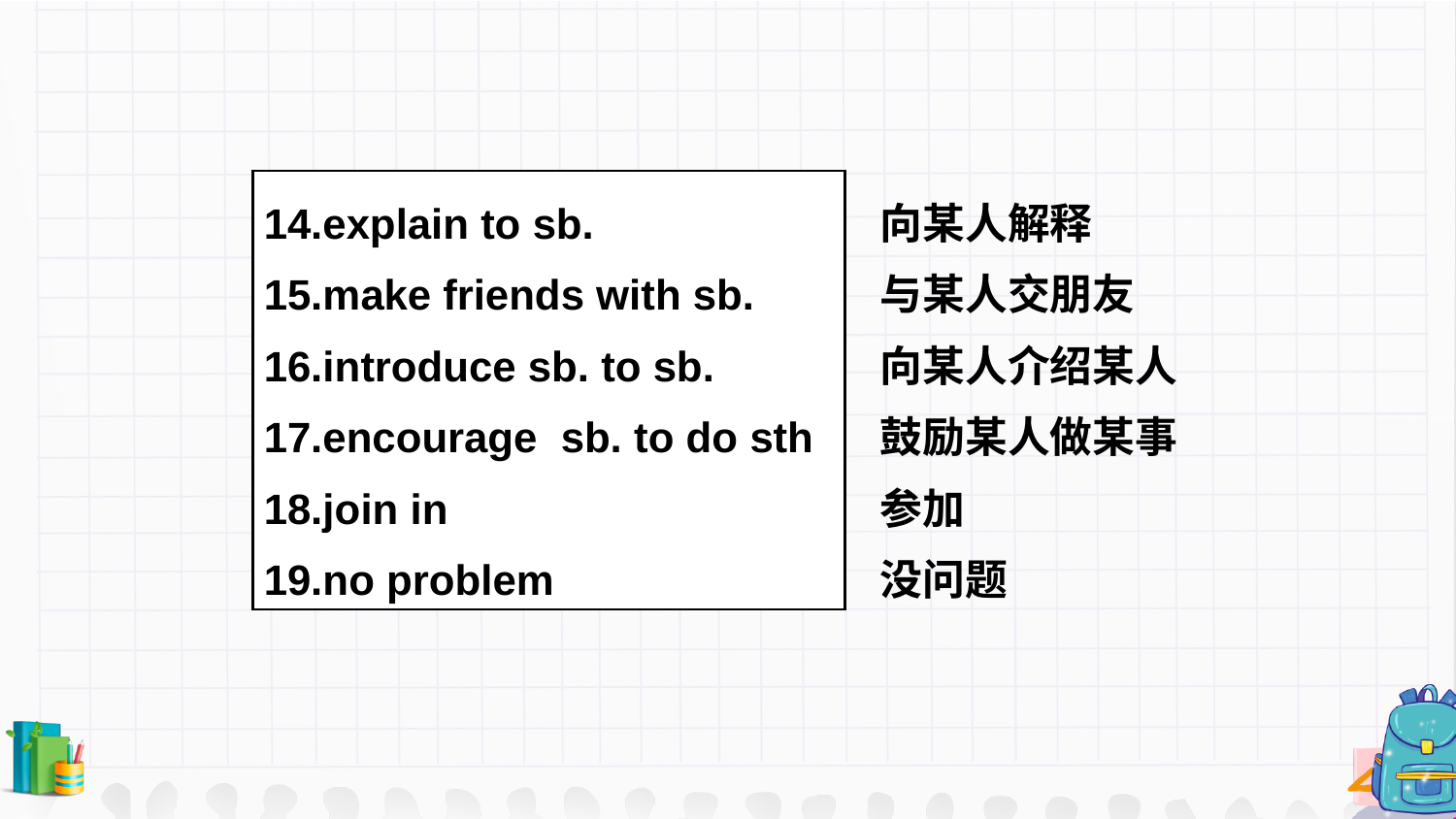

14.explain to sb.
15.make friends with sb.
16.introduce sb. to sb.
17.encourage  sb. to do sth
18.join in
19.no problem
向某人解释
与某人交朋友
向某人介绍某人
鼓励某人做某事
参加
没问题